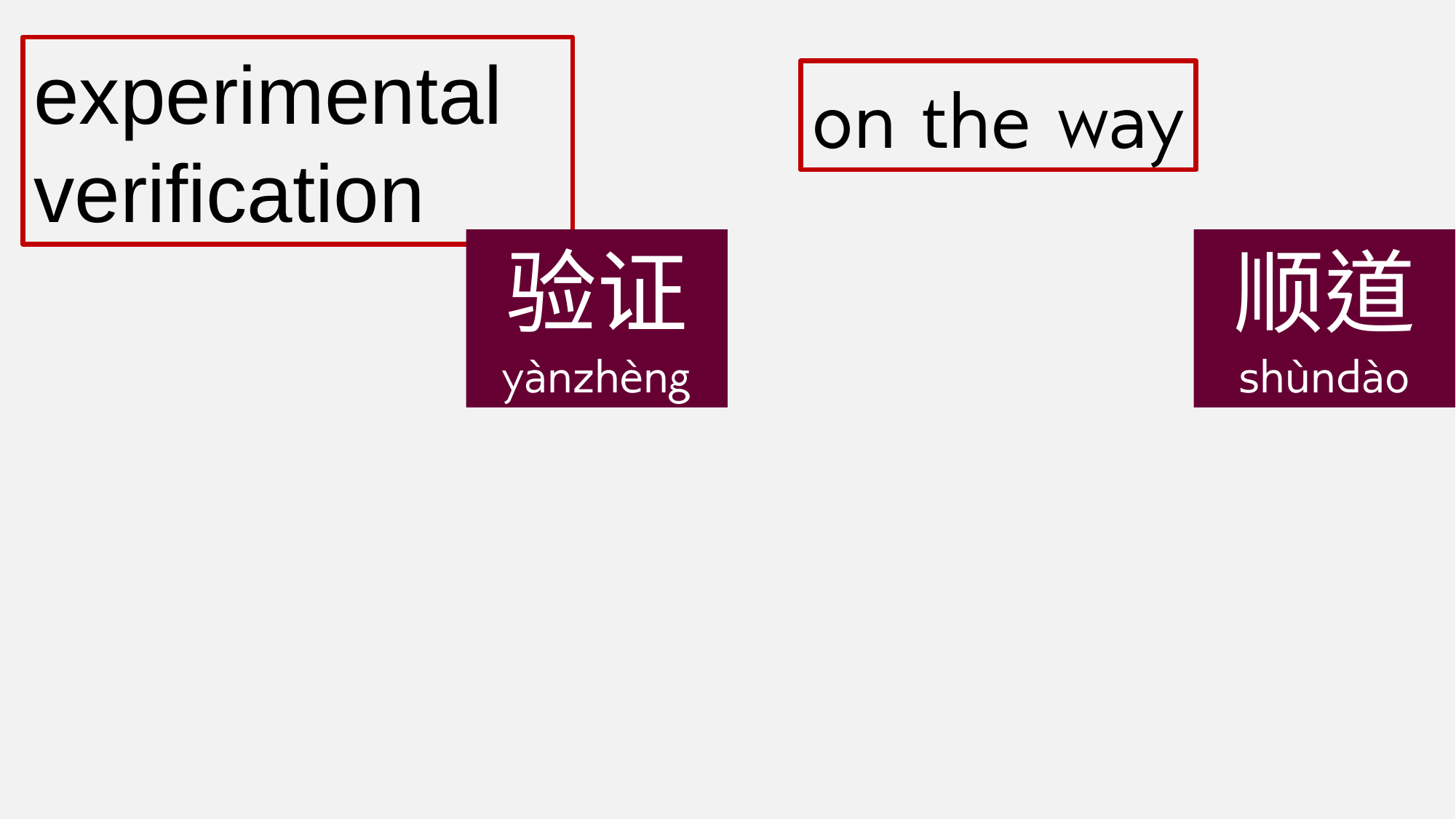

experimental verification
on the way
验证
yànzhèng
顺道
shùndào